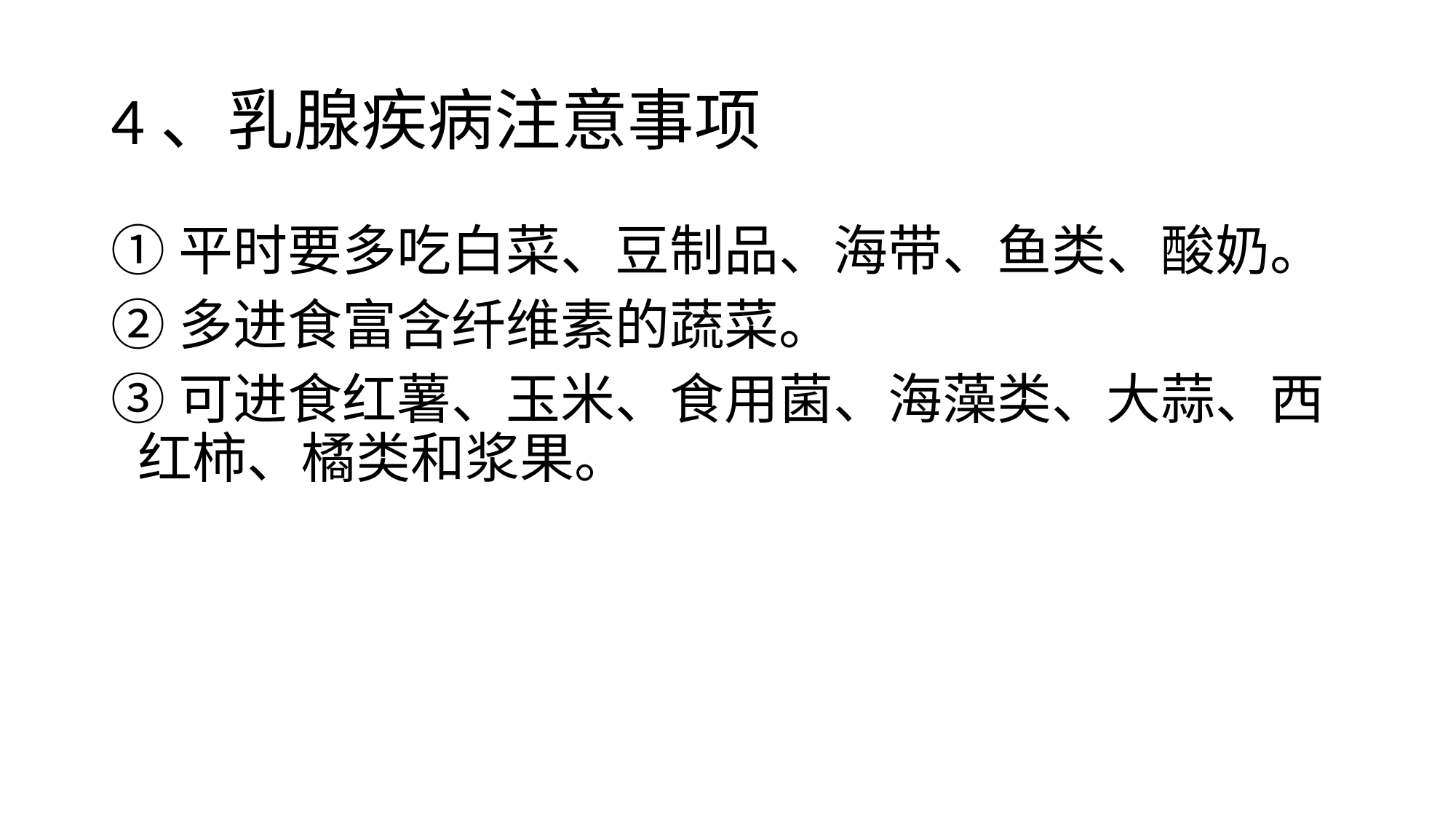

# 4、乳腺疾病注意事项
①平时要多吃白菜、豆制品、海带、鱼类、酸奶。
②多进食富含纤维素的蔬菜。
③可进食红薯、玉米、食用菌、海藻类、大蒜、西红柿、橘类和浆果。